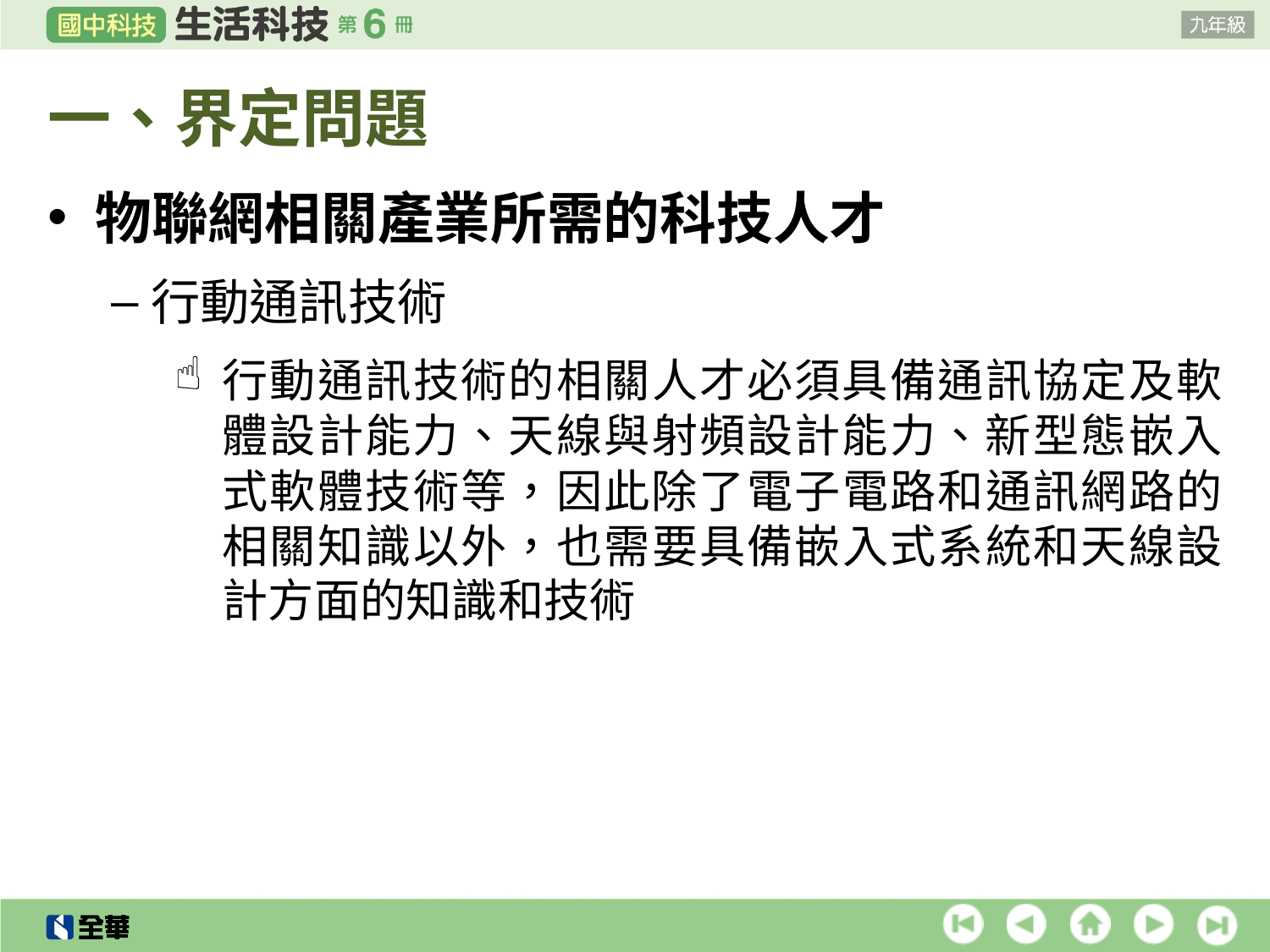

# 一、界定問題
物聯網相關產業所需的科技人才
行動通訊技術
行動通訊技術的相關人才必須具備通訊協定及軟體設計能力、天線與射頻設計能力、新型態嵌入式軟體技術等，因此除了電子電路和通訊網路的相關知識以外，也需要具備嵌入式系統和天線設計方面的知識和技術